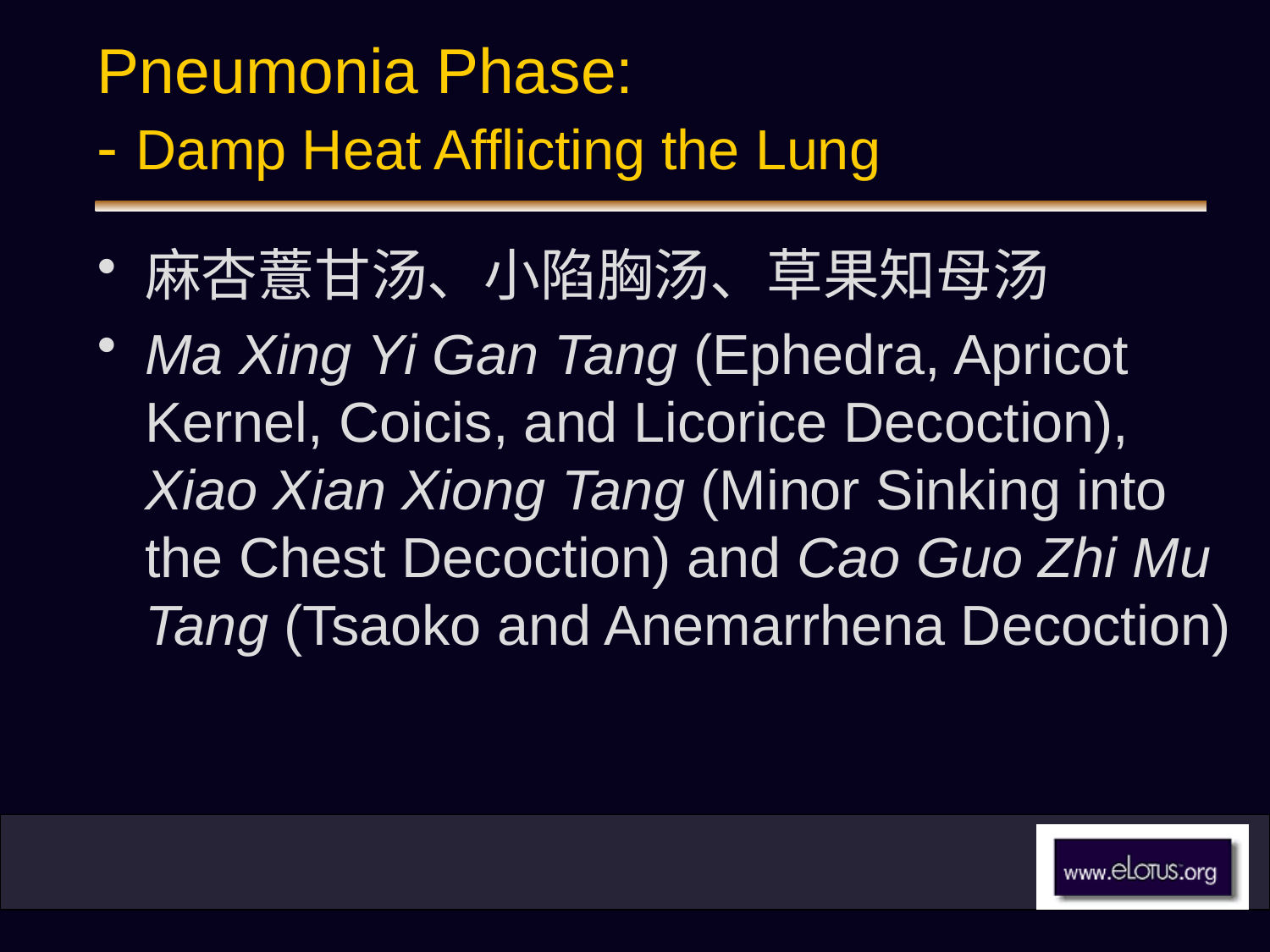

# Pneumonia Phase: - Damp Heat Afflicting the Lung
麻杏薏甘汤、小陷胸汤、草果知母汤
Ma Xing Yi Gan Tang (Ephedra, Apricot Kernel, Coicis, and Licorice Decoction), Xiao Xian Xiong Tang (Minor Sinking into the Chest Decoction) and Cao Guo Zhi Mu Tang (Tsaoko and Anemarrhena Decoction)